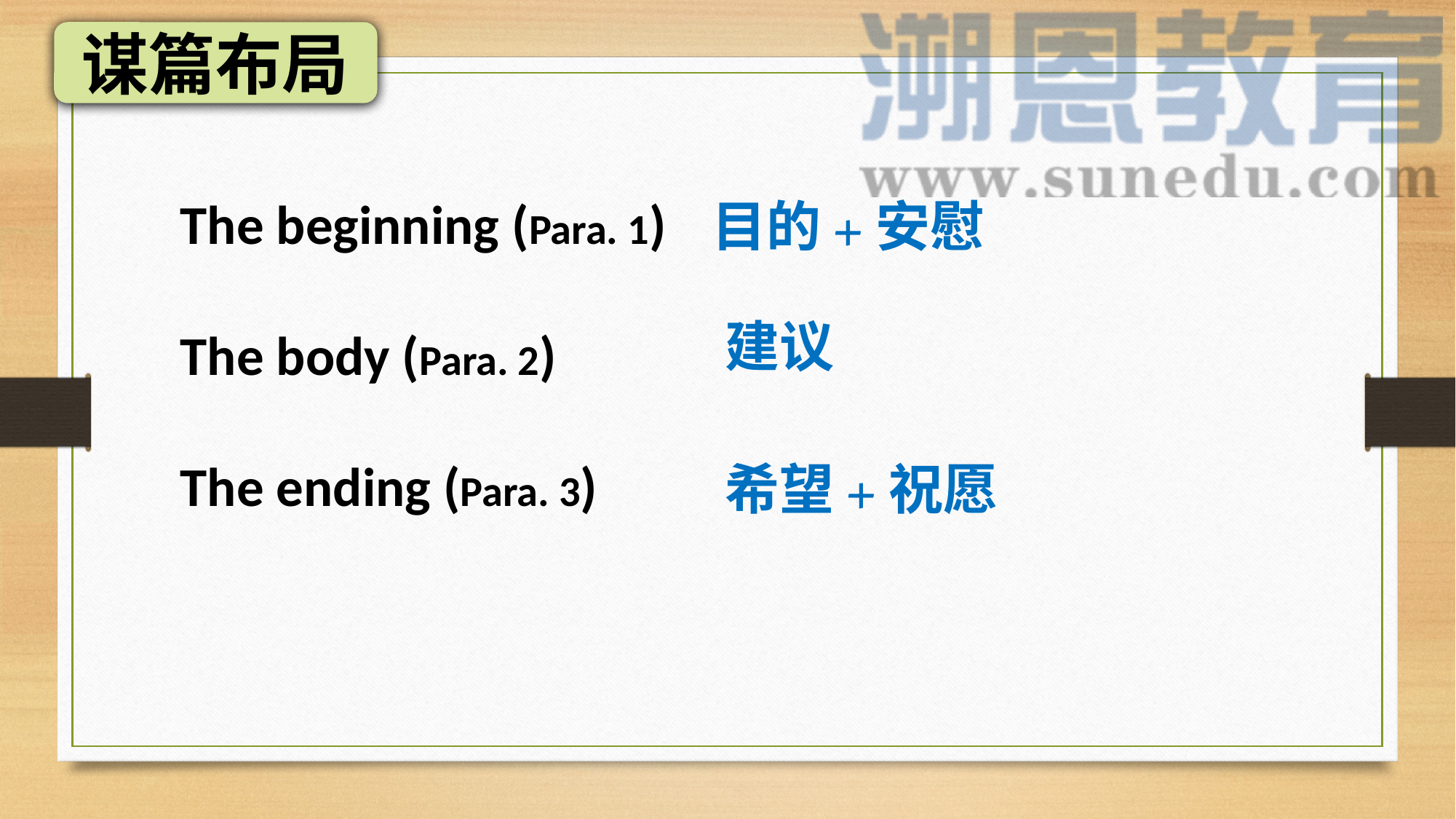

谋篇布局
The beginning (Para. 1)

The body (Para. 2)

The ending (Para. 3)
目的+安慰
建议
希望+祝愿